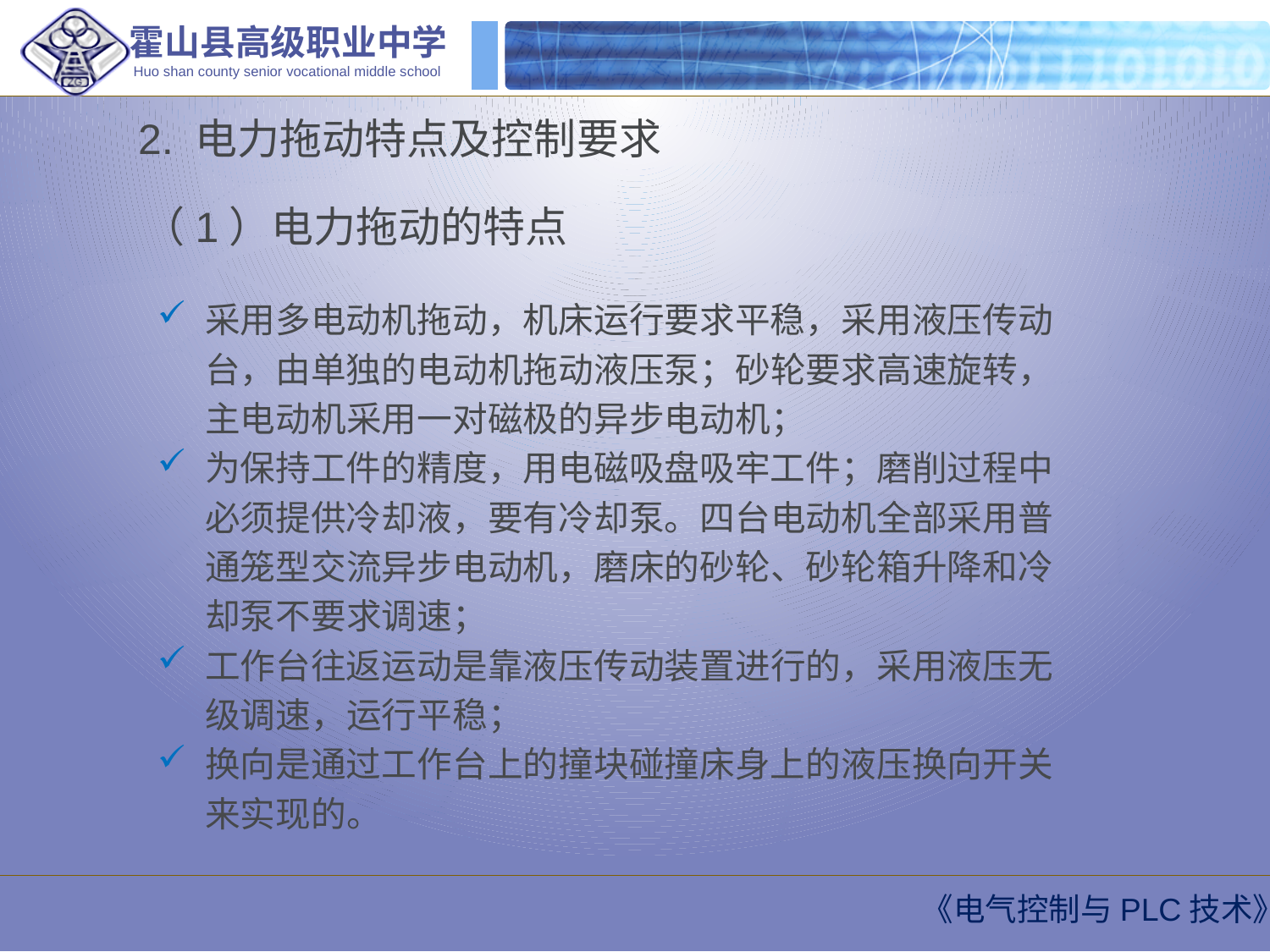

2. 电力拖动特点及控制要求
（1）电力拖动的特点
采用多电动机拖动，机床运行要求平稳，采用液压传动台，由单独的电动机拖动液压泵；砂轮要求高速旋转，主电动机采用一对磁极的异步电动机；
为保持工件的精度，用电磁吸盘吸牢工件；磨削过程中必须提供冷却液，要有冷却泵。四台电动机全部采用普通笼型交流异步电动机，磨床的砂轮、砂轮箱升降和冷却泵不要求调速；
工作台往返运动是靠液压传动装置进行的，采用液压无级调速，运行平稳；
换向是通过工作台上的撞块碰撞床身上的液压换向开关来实现的。